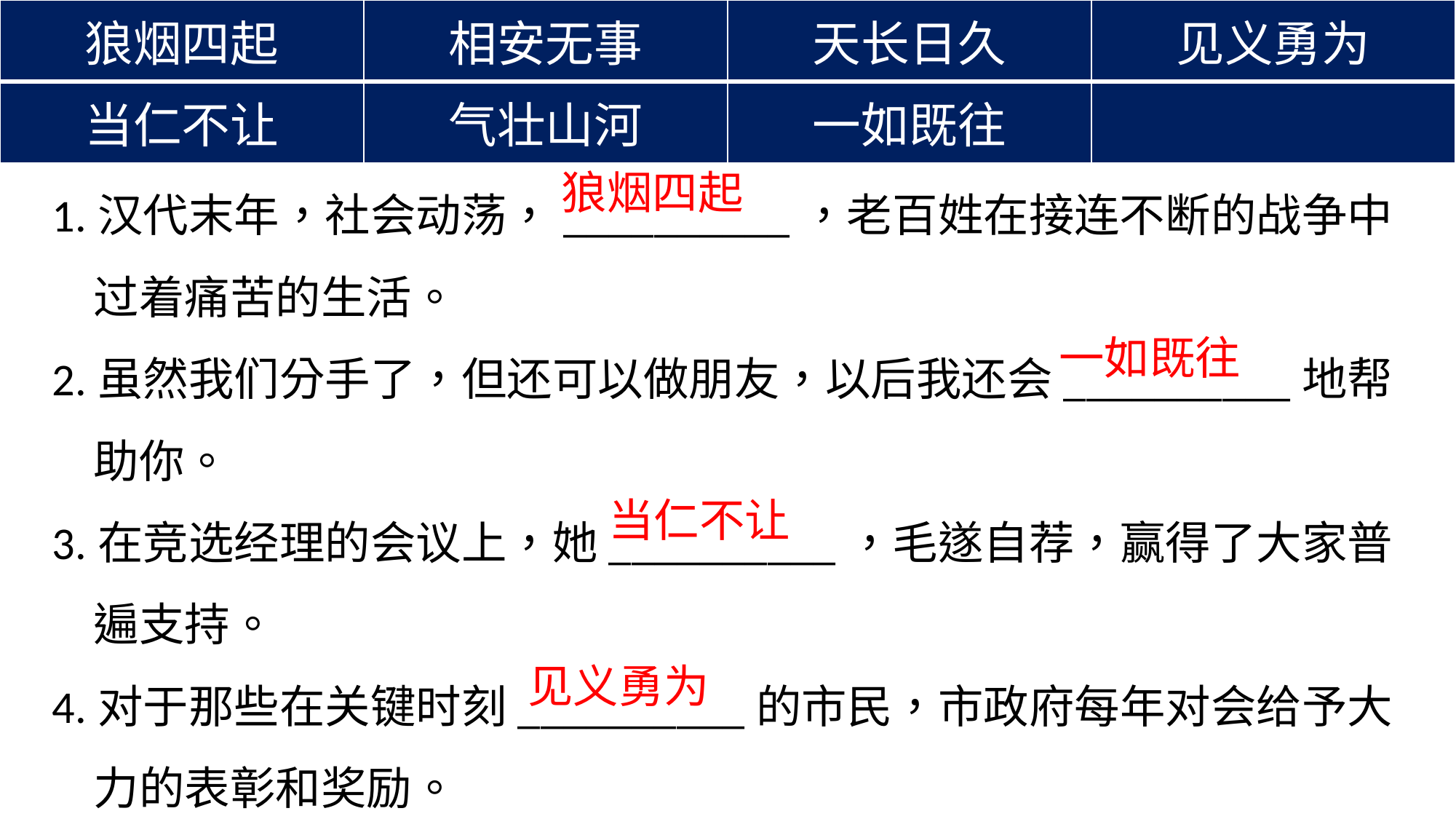

| 狼烟四起 | 相安无事 | 天长日久 | 见义勇为 |
| --- | --- | --- | --- |
| 当仁不让 | 气壮山河 | 一如既往 |  |
1.汉代末年，社会动荡，__________，老百姓在接连不断的战争中
   过着痛苦的生活。
2.虽然我们分手了，但还可以做朋友，以后我还会__________地帮
   助你。
3.在竞选经理的会议上，她__________，毛遂自荐，赢得了大家普
   遍支持。
4.对于那些在关键时刻__________的市民，市政府每年对会给予大
   力的表彰和奖励。
狼烟四起
一如既往
当仁不让
见义勇为